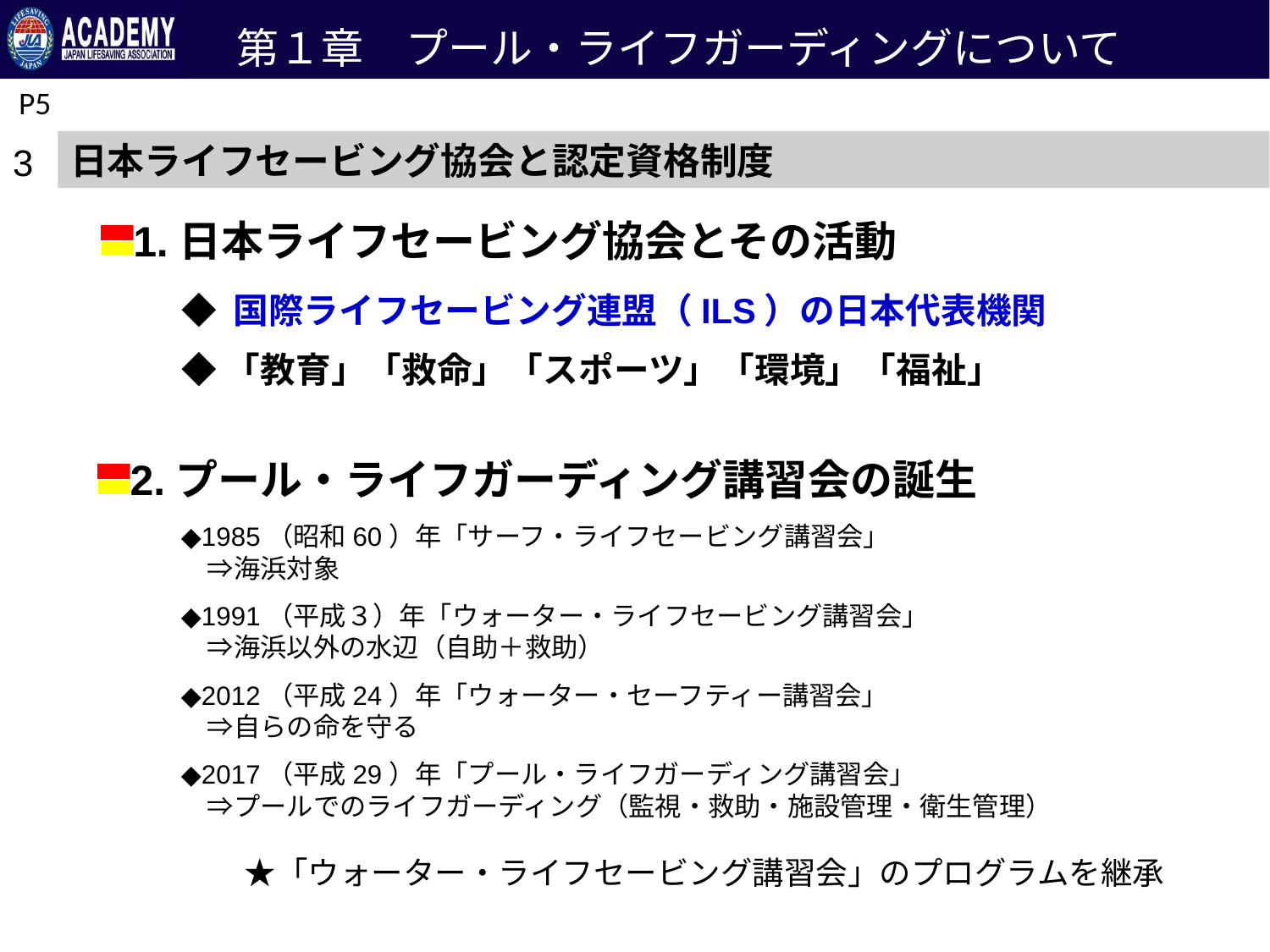

第１章　プール・ライフガーディングについて
P5
日本ライフセービング協会と認定資格制度
3
1.日本ライフセービング協会とその活動
◆ 国際ライフセービング連盟（ILS）の日本代表機関

◆「教育」「救命」「スポーツ」「環境」「福祉」
2.プール・ライフガーディング講習会の誕生
◆1985（昭和60）年「サーフ・ライフセービング講習会」
　⇒海浜対象

◆1991（平成３）年「ウォーター・ライフセービング講習会」
　⇒海浜以外の水辺（自助＋救助）

◆2012（平成24）年「ウォーター・セーフティー講習会」
　⇒自らの命を守る

◆2017（平成29）年「プール・ライフガーディング講習会」
　⇒プールでのライフガーディング（監視・救助・施設管理・衛生管理）

　　★「ウォーター・ライフセービング講習会」のプログラムを継承